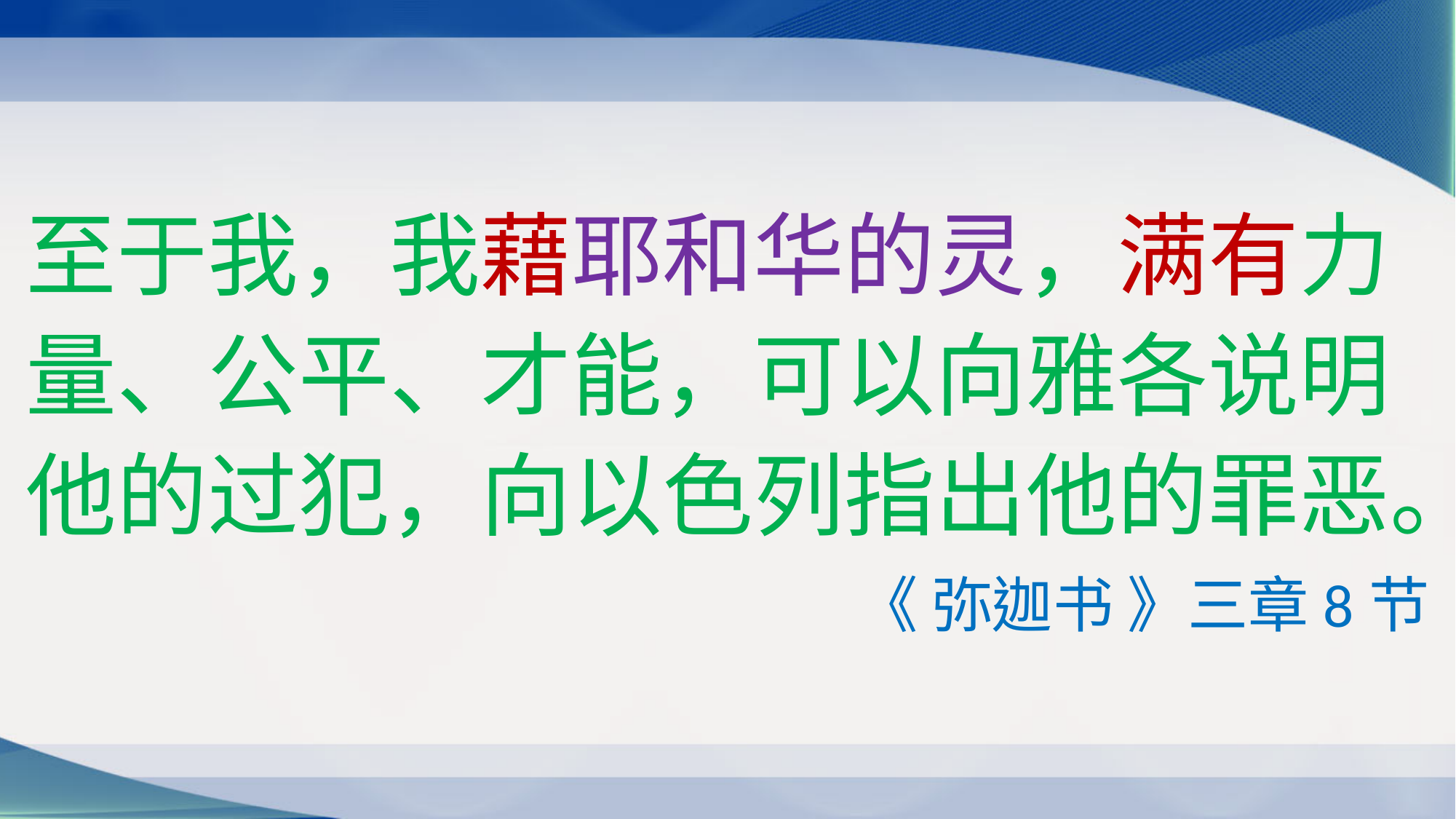

至于我，我藉耶和华的灵，满有力量、公平、才能，可以向雅各说明他的过犯，向以色列指出他的罪恶。
《 弥迦书 》三章8节